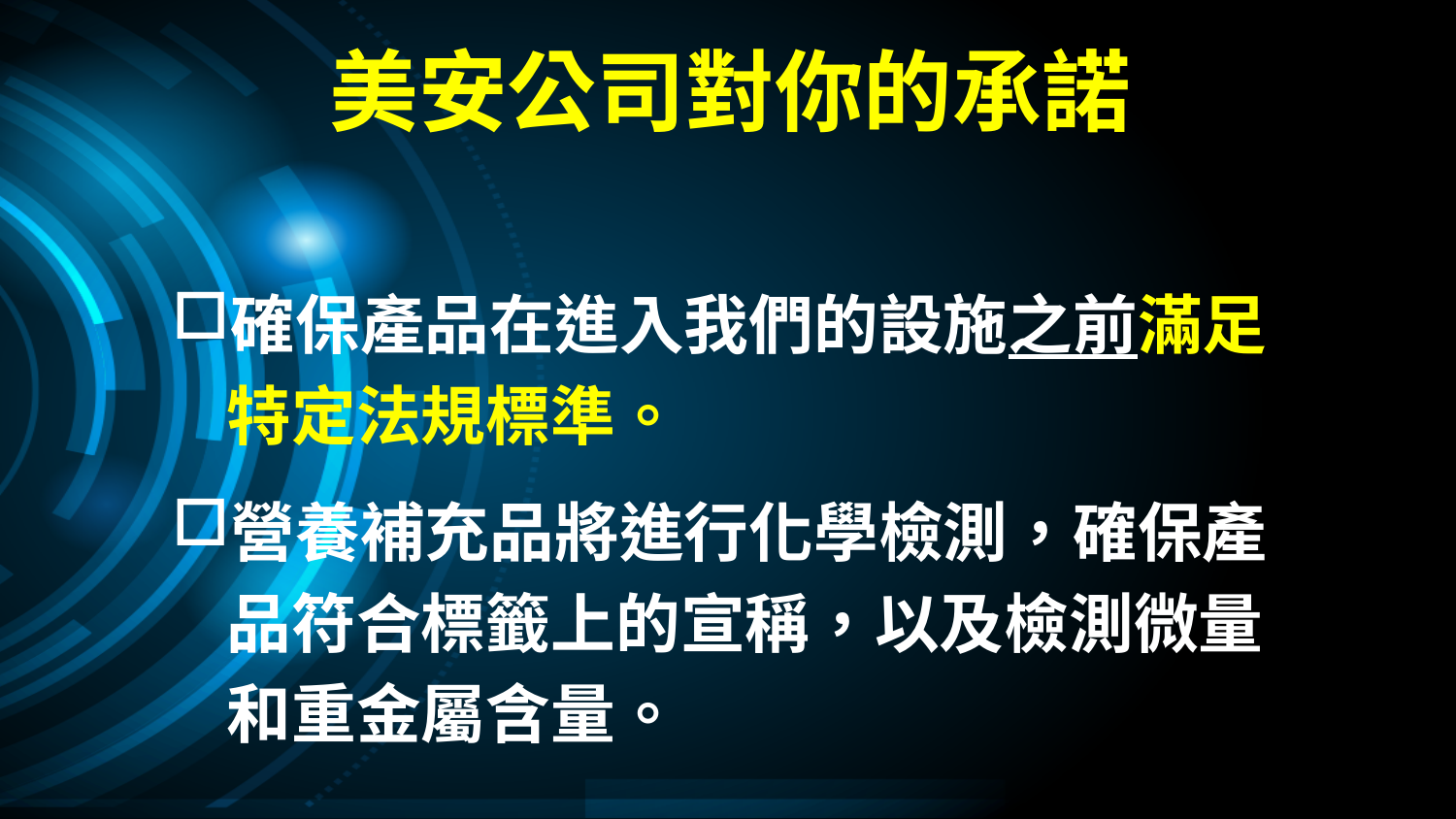

# 美安公司對你的承諾
確保產品在進入我們的設施之前滿足特定法規標準。
營養補充品將進行化學檢測，確保產品符合標籤上的宣稱，以及檢測微量和重金屬含量。